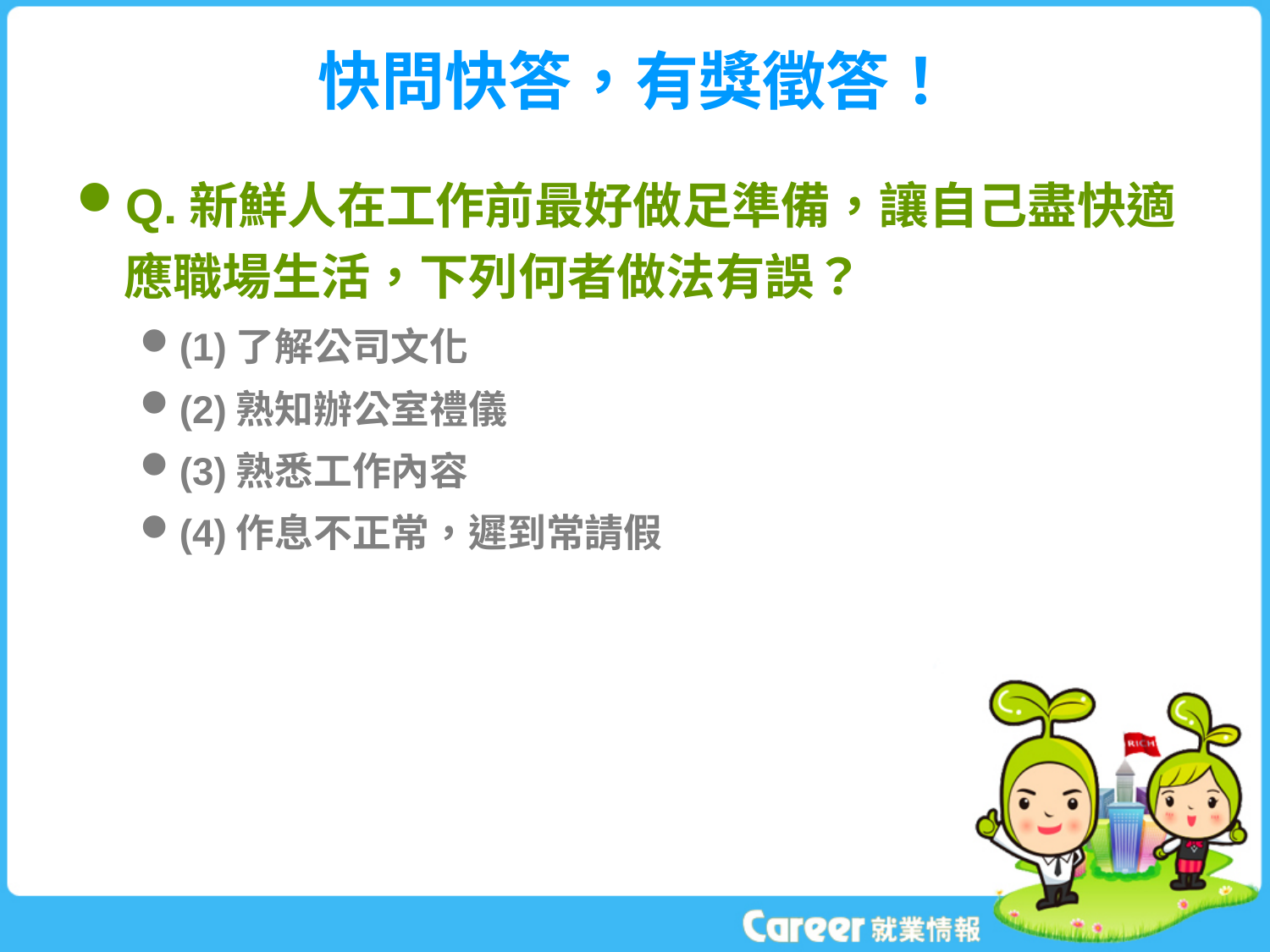

# 快問快答，有獎徵答！
Q.新鮮人在工作前最好做足準備，讓自己盡快適應職場生活，下列何者做法有誤？
(1)了解公司文化
(2)熟知辦公室禮儀
(3)熟悉工作內容
(4)作息不正常，遲到常請假